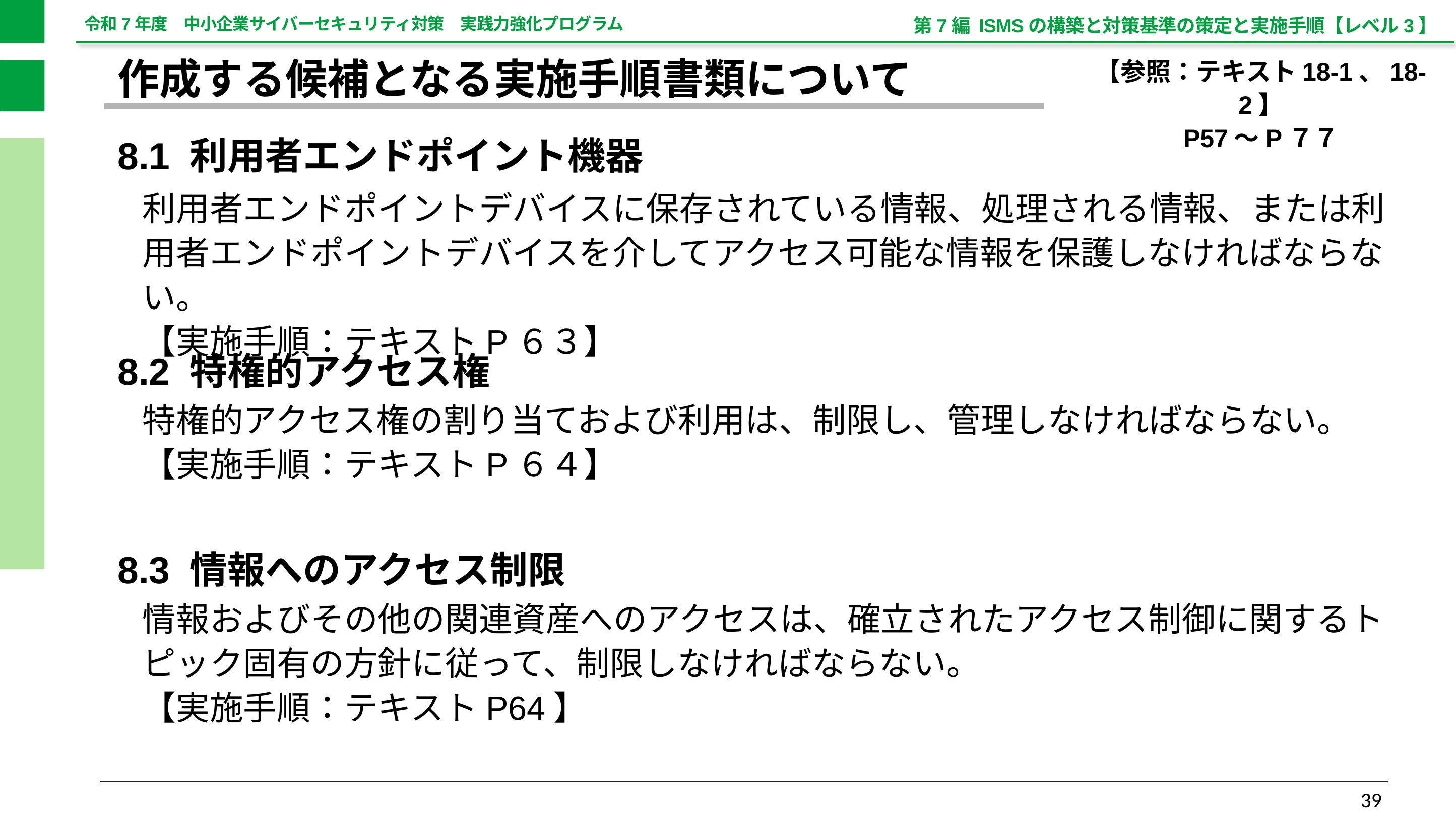

第7編 ISMSの構築と対策基準の策定と実施手順【レベル3】
【参照：テキスト18-1、18-2】
P57～P７７
作成する候補となる実施手順書類について
8.1 利用者エンドポイント機器

利用者エンドポイントデバイスに保存されている情報、処理される情報、または利用者エンドポイントデバイスを介してアクセス可能な情報を保護しなければならない。
【実施手順：テキストP６３】
8.2 特権的アクセス権
特権的アクセス権の割り当ておよび利用は、制限し、管理しなければならない。
【実施手順：テキストP６４】
8.3 情報へのアクセス制限
情報およびその他の関連資産へのアクセスは、確立されたアクセス制御に関するトピック固有の方針に従って、制限しなければならない。
【実施手順：テキストP64】